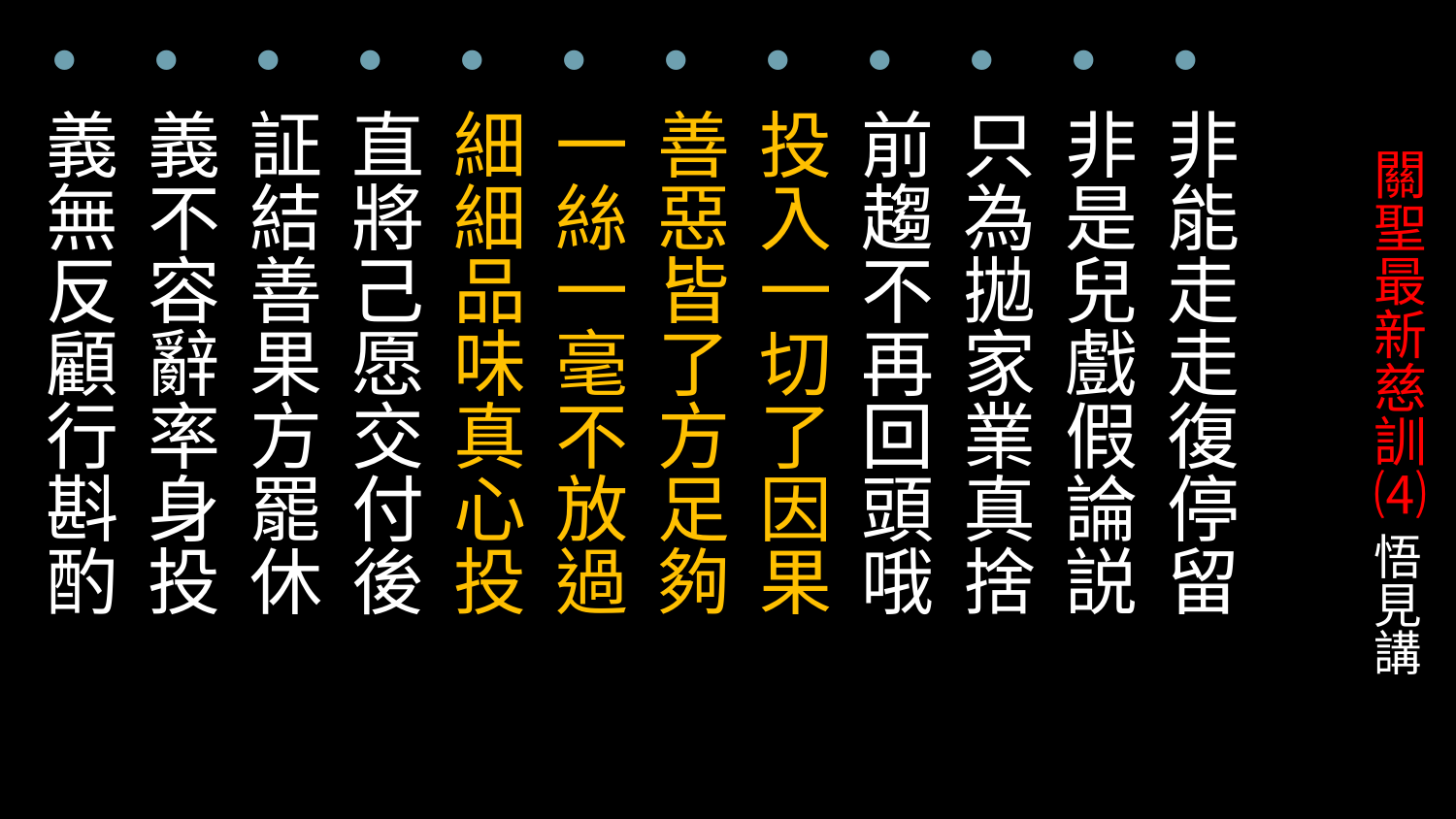

非能走走復停留
非是兒戲假論説
只為拋家業真捨
前趨不再回頭哦
投入一切了因果
善惡皆了方足夠
一絲一毫不放過
細細品味真心投
直將己愿交付後
証結善果方罷休
義不容辭率身投
義無反顧行斟酌
# 關聖最新慈訓⑷ 悟見講